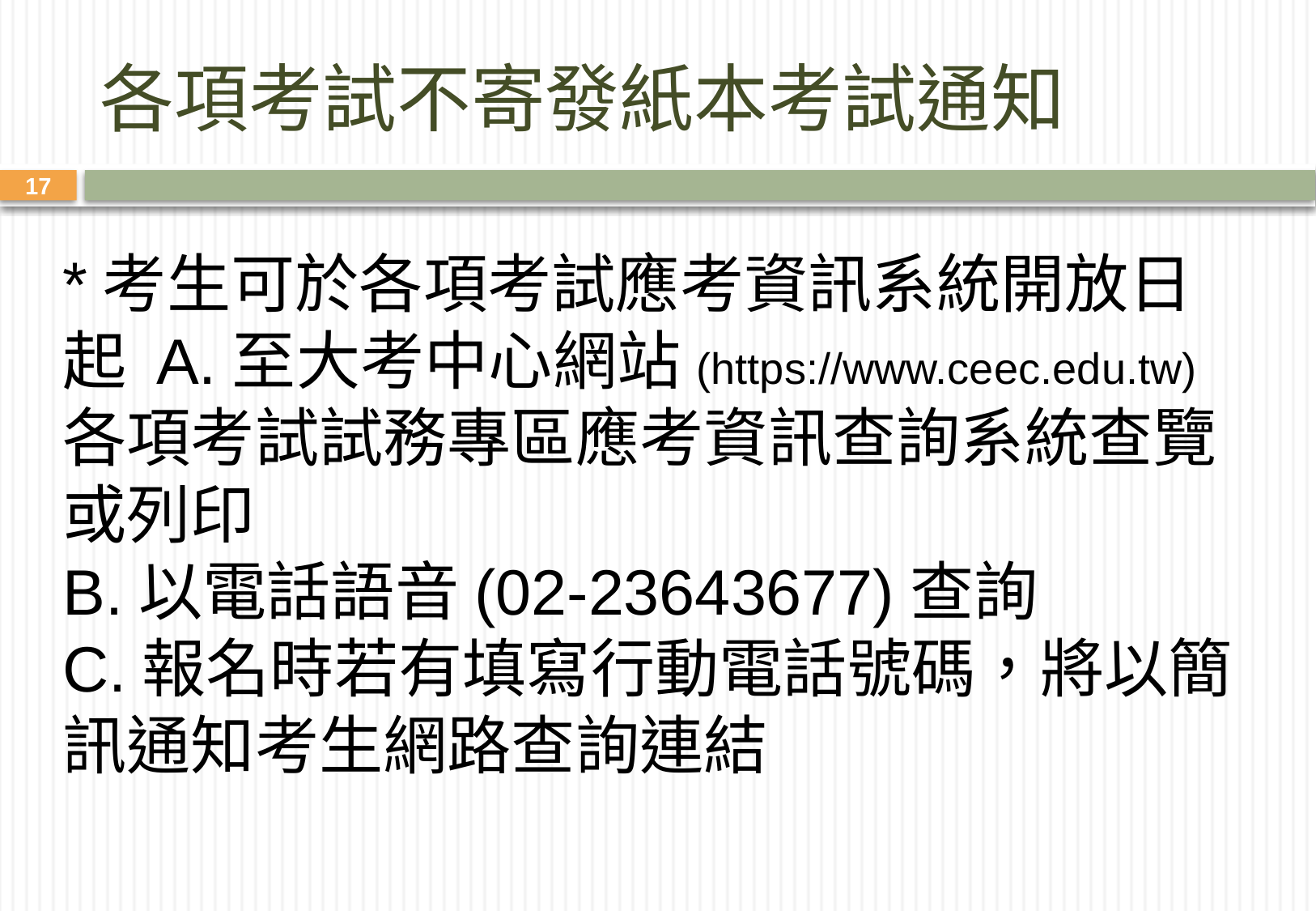

# 各項考試不寄發紙本考試通知
17
*考生可於各項考試應考資訊系統開放日起 A.至大考中心網站(https://www.ceec.edu.tw)各項考試試務專區應考資訊查詢系統查覽或列印
B.以電話語音(02-23643677)查詢
C.報名時若有填寫行動電話號碼，將以簡訊通知考生網路查詢連結